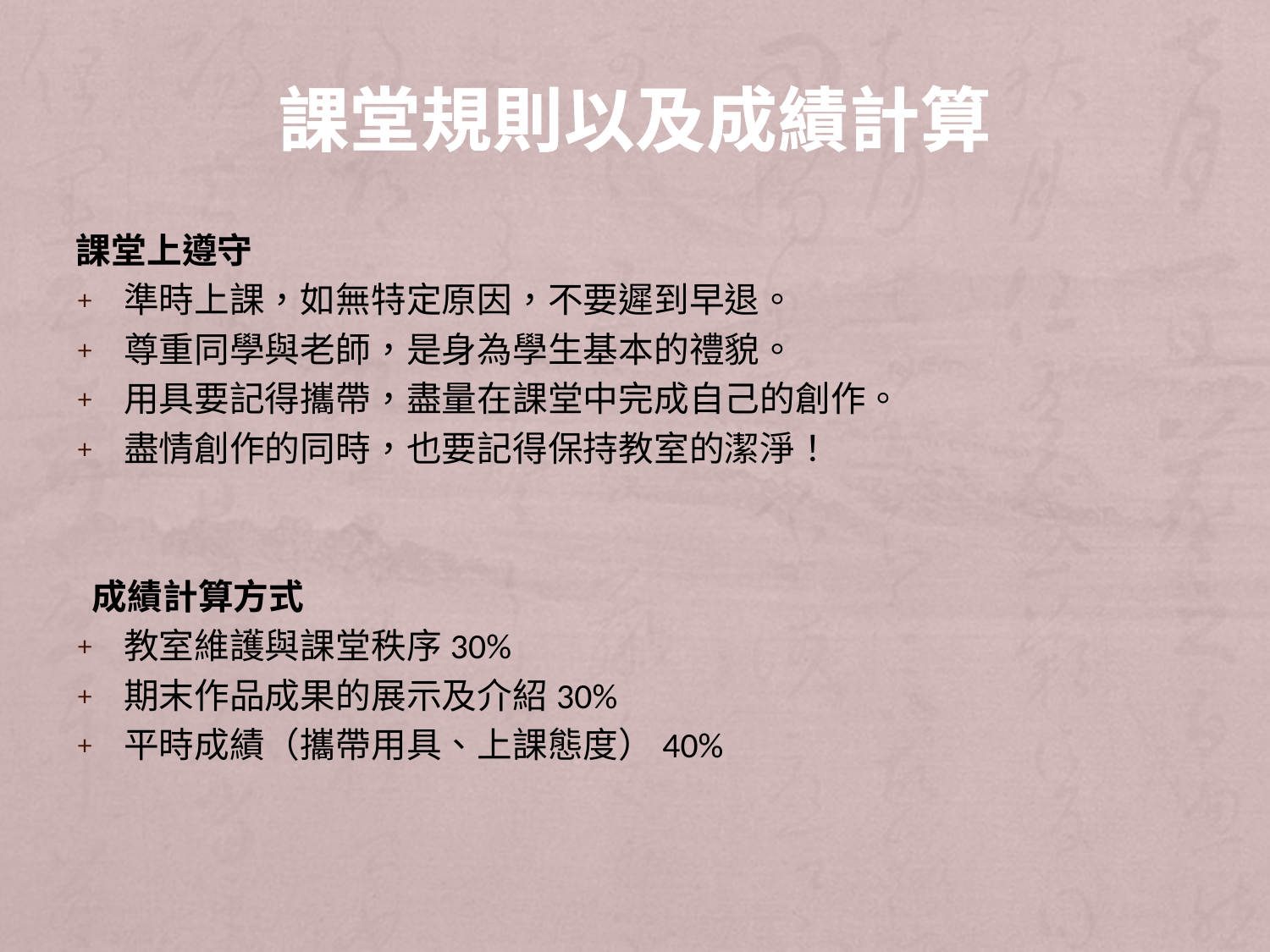

# 課堂規則以及成績計算
課堂上遵守
準時上課，如無特定原因，不要遲到早退。
尊重同學與老師，是身為學生基本的禮貌。
用具要記得攜帶，盡量在課堂中完成自己的創作。
盡情創作的同時，也要記得保持教室的潔淨！

 成績計算方式
教室維護與課堂秩序30%
期末作品成果的展示及介紹30%
平時成績（攜帶用具、上課態度）40%